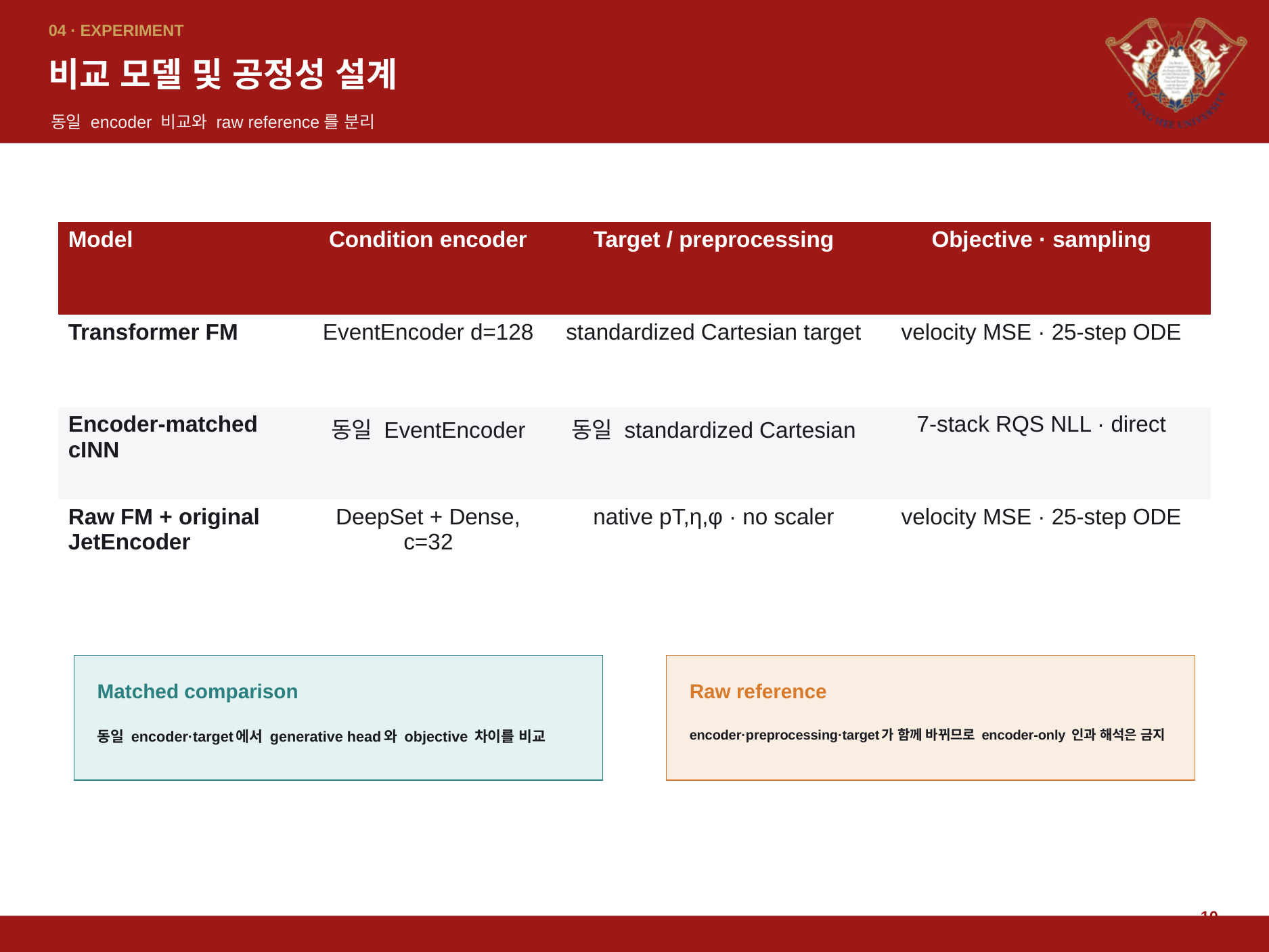

04 · EXPERIMENT
비교 모델 및 공정성 설계
동일 encoder 비교와 raw reference를 분리
| Model | Condition encoder | Target / preprocessing | Objective · sampling |
| --- | --- | --- | --- |
| Transformer FM | EventEncoder d=128 | standardized Cartesian target | velocity MSE · 25-step ODE |
| Encoder-matched cINN | 동일 EventEncoder | 동일 standardized Cartesian | 7-stack RQS NLL · direct |
| Raw FM + original JetEncoder | DeepSet + Dense, c=32 | native pT,η,φ · no scaler | velocity MSE · 25-step ODE |

Matched comparison
Raw reference
동일 encoder·target에서 generative head와 objective 차이를 비교
encoder·preprocessing·target가 함께 바뀌므로 encoder-only 인과 해석은 금지
10